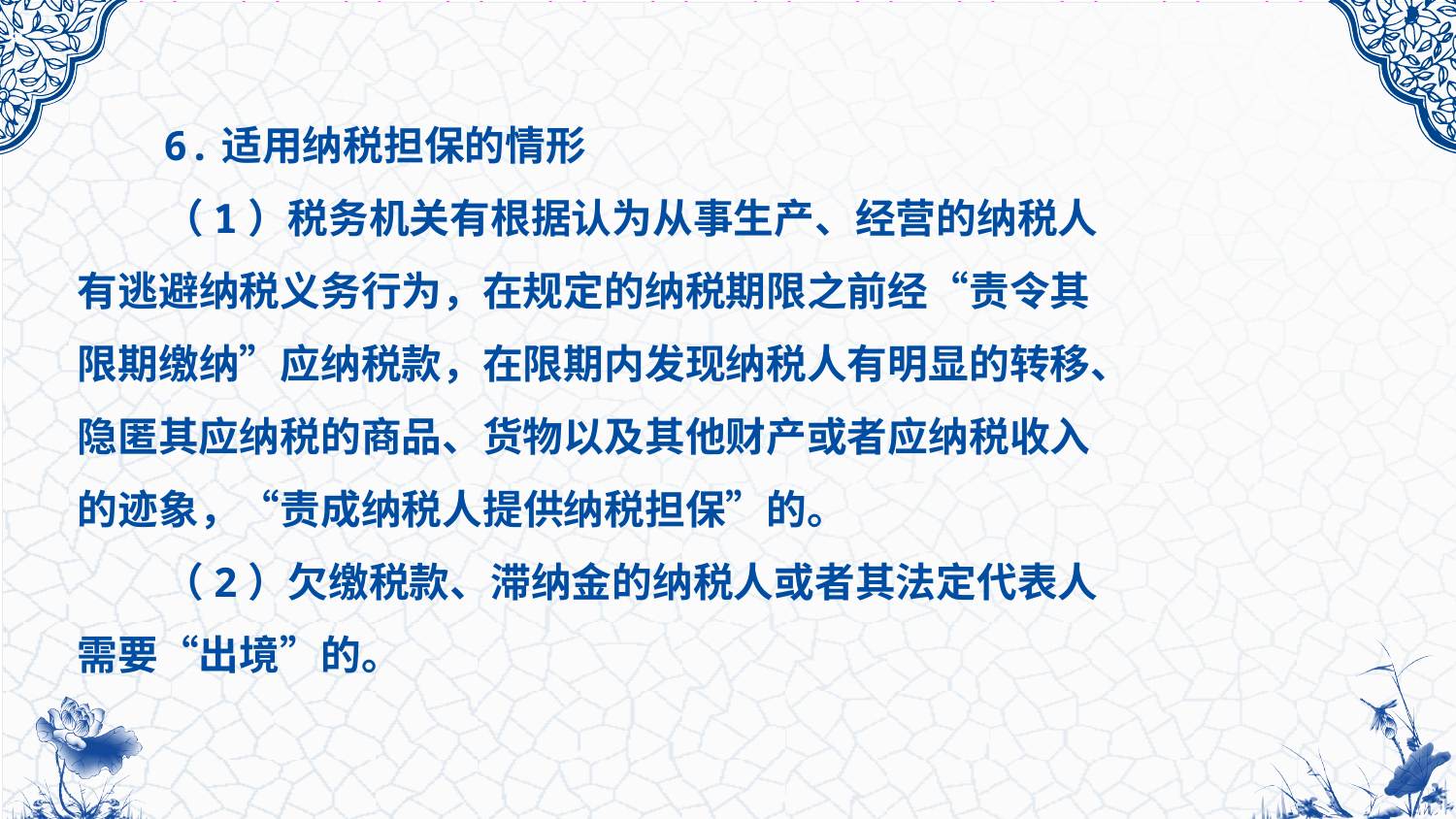

6.适用纳税担保的情形
（1）税务机关有根据认为从事生产、经营的纳税人有逃避纳税义务行为，在规定的纳税期限之前经“责令其限期缴纳”应纳税款，在限期内发现纳税人有明显的转移、隐匿其应纳税的商品、货物以及其他财产或者应纳税收入的迹象，“责成纳税人提供纳税担保”的。
（2）欠缴税款、滞纳金的纳税人或者其法定代表人需要“出境”的。